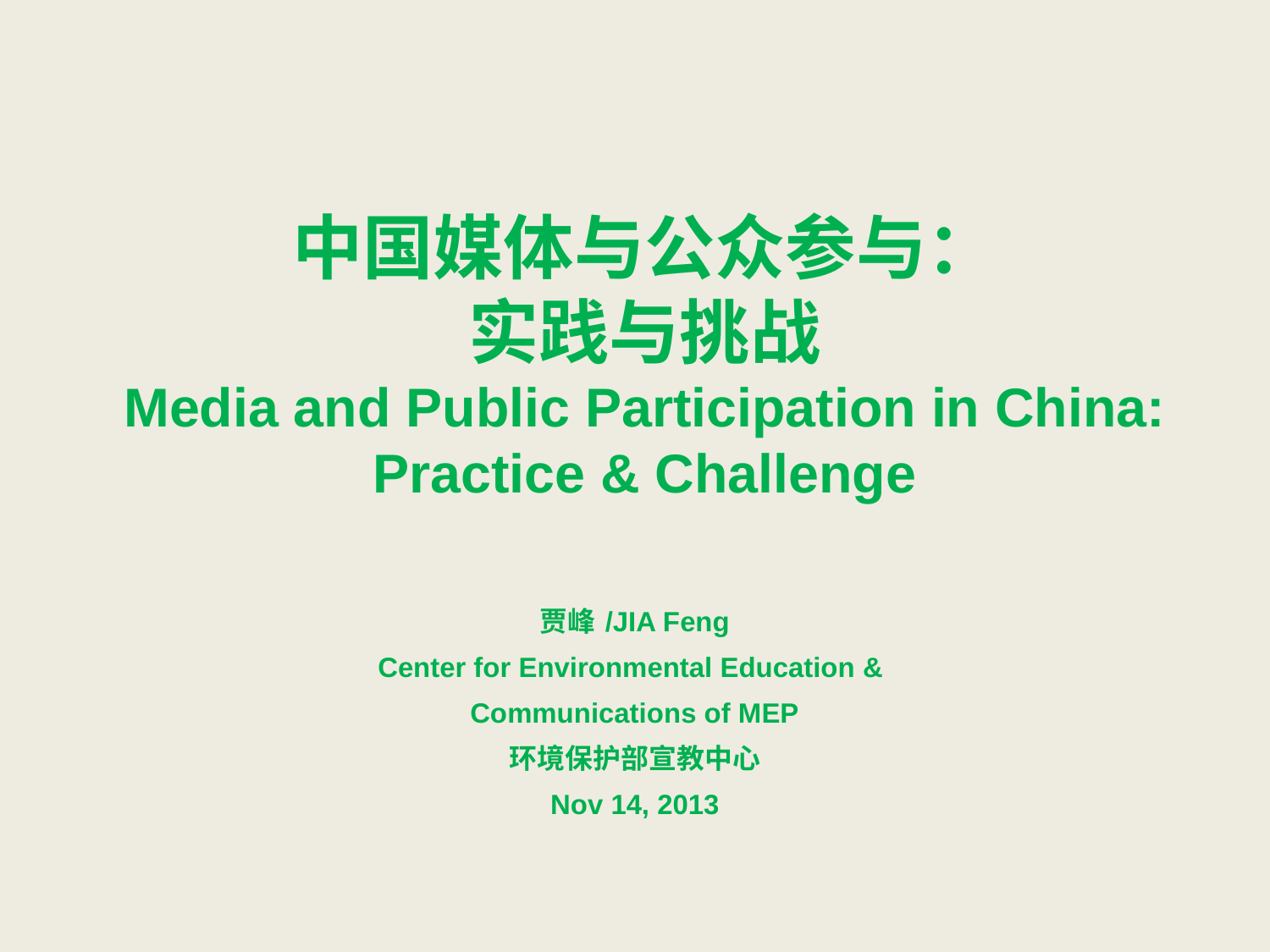

# 中国媒体与公众参与： 实践与挑战 Media and Public Participation in China: Practice & Challenge

贾峰 /JIA Feng
Center for Environmental Education &
Communications of MEP
环境保护部宣教中心
Nov 14, 2013